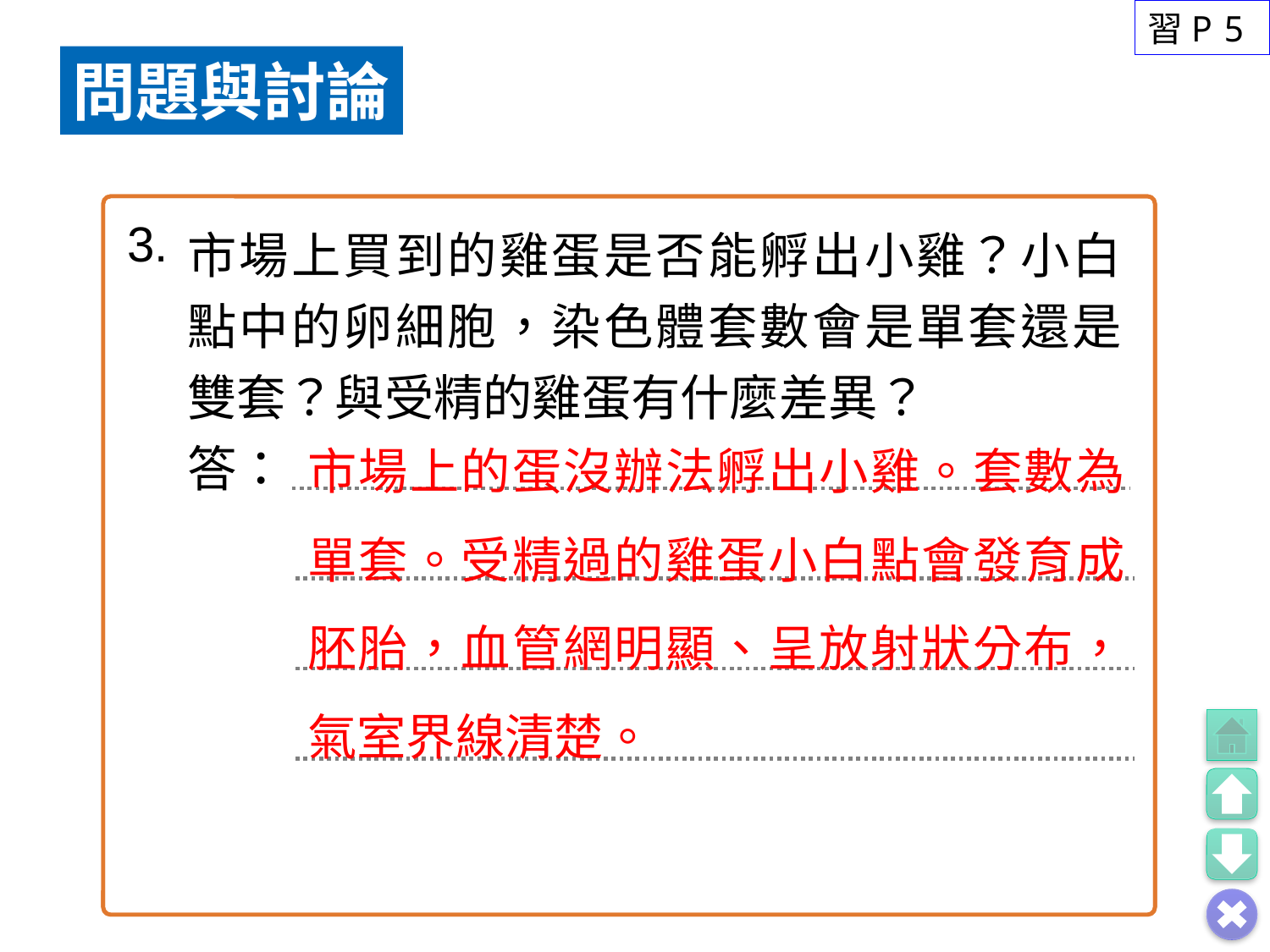

5

3.
市場上買到的雞蛋是否能孵出小雞？小白點中的卵細胞，染色體套數會是單套還是雙套？與受精的雞蛋有什麼差異？
答：
市場上的蛋沒辦法孵出小雞。套數為單套。受精過的雞蛋小白點會發育成胚胎，血管網明顯、呈放射狀分布，氣室界線清楚。